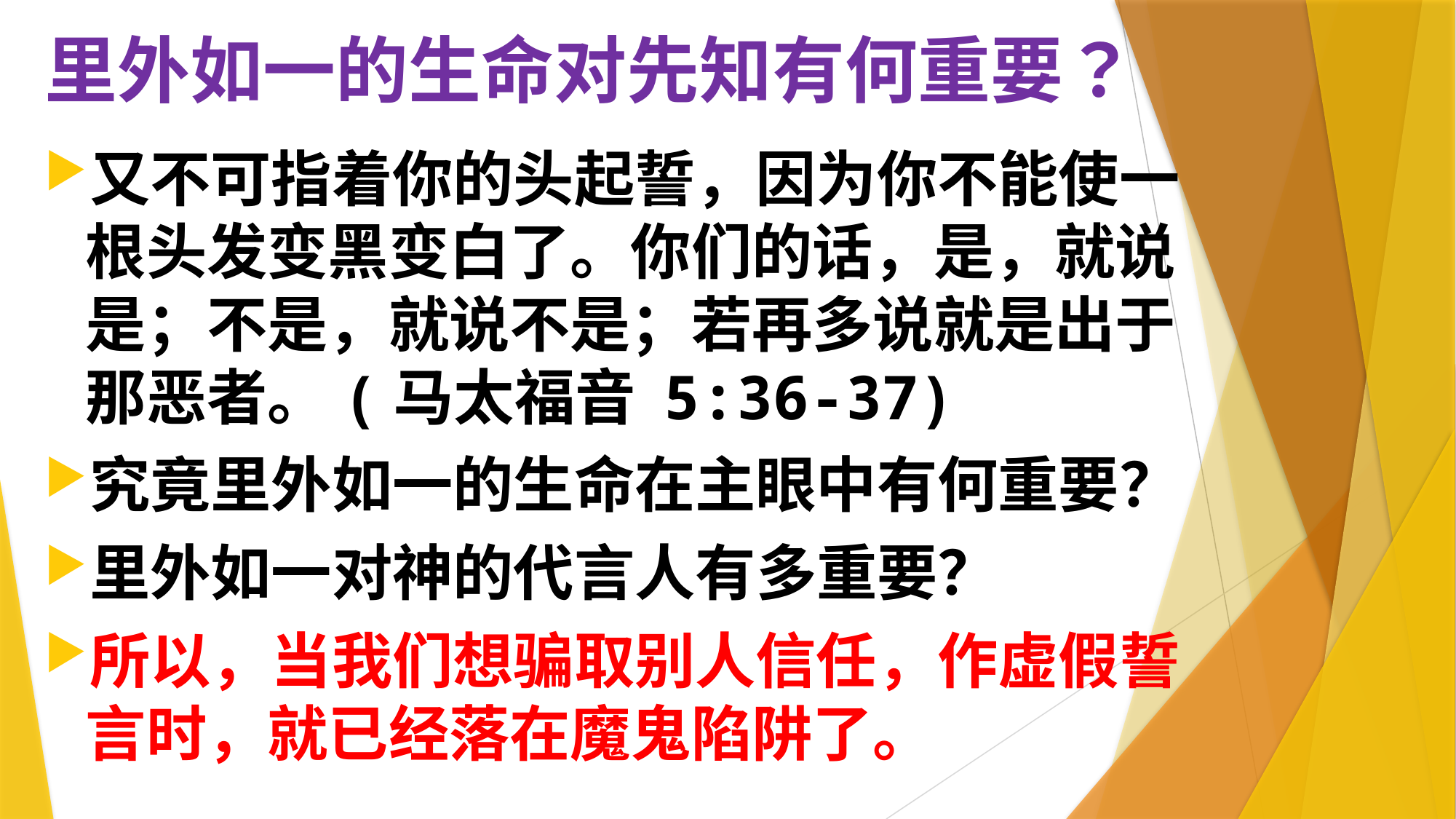

# 里外如一的生命对先知有何重要？
又不可指着你的头起誓，因为你不能使一根头发变黑变白了。你们的话，是，就说是；不是，就说不是；若再多说就是出于那恶者。(马太福音 5:36-37)
究竟里外如一的生命在主眼中有何重要？
里外如一对神的代言人有多重要？
所以，当我们想骗取别人信任，作虚假誓言时，就已经落在魔鬼陷阱了。